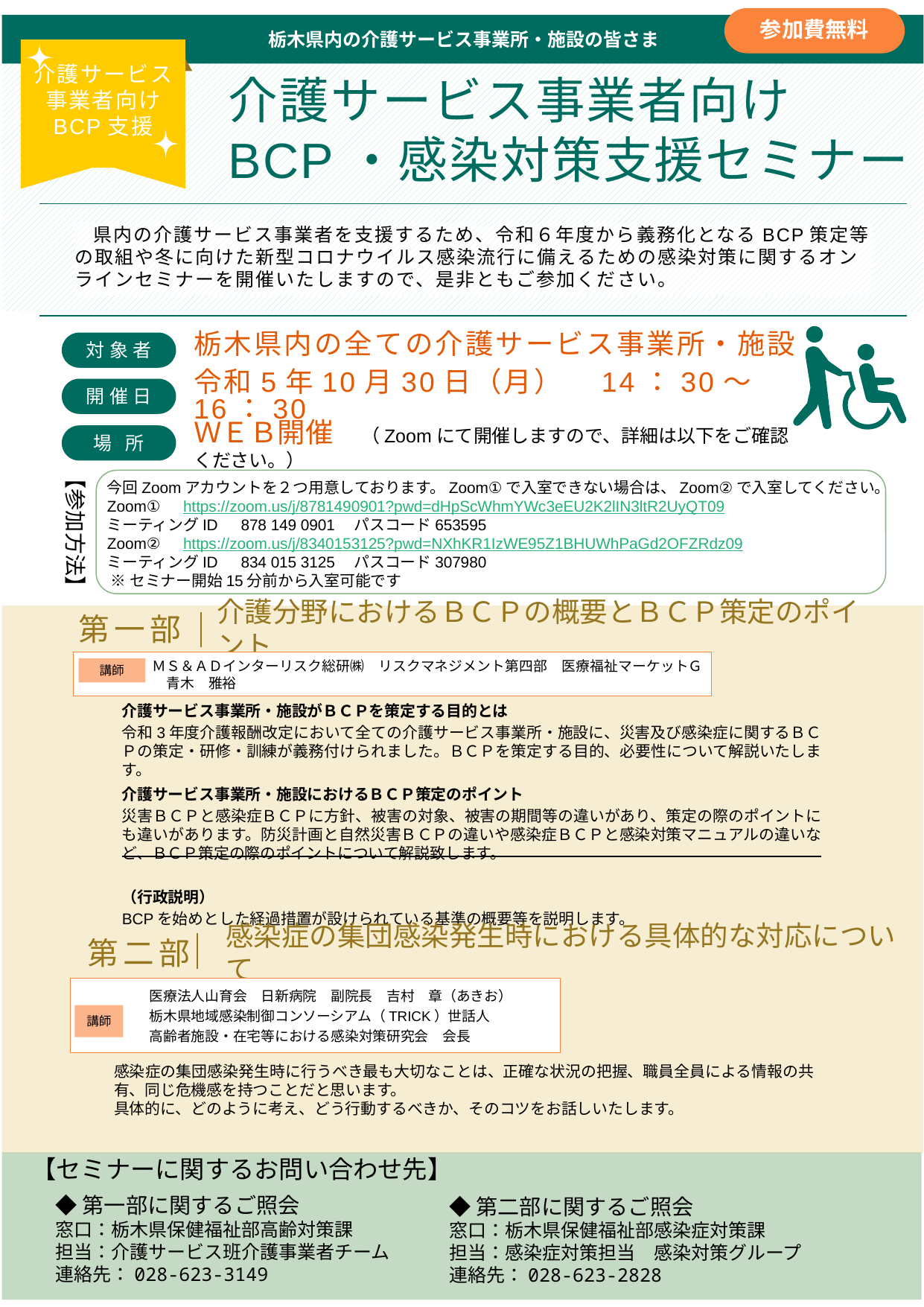

参加費無料
栃木県内の介護サービス事業所・施設の皆さま
介護サービス
事業者向け
BCP支援

介護サービス事業者向け
BCP・感染対策支援セミナー

　県内の介護サービス事業者を支援するため、令和６年度から義務化となるBCP策定等の取組や冬に向けた新型コロナウイルス感染流行に備えるための感染対策に関するオンラインセミナーを開催いたしますので、是非ともご参加ください。
栃木県内の全ての介護サービス事業所・施設

対象者
令和5年10月30日（月）　14：30～16：30
開催日
場 所
ＷＥＢ開催　（Zoomにて開催しますので、詳細は以下をご確認ください。）
【参加方法】

今回Zoomアカウントを２つ用意しております。Zoom①で入室できない場合は、Zoom②で入室してください。
Zoom①　https://zoom.us/j/8781490901?pwd=dHpScWhmYWc3eEU2K2lIN3ltR2UyQT09
ミーティングID　878 149 0901　パスコード653595
Zoom②　https://zoom.us/j/8340153125?pwd=NXhKR1IzWE95Z1BHUWhPaGd2OFZRdz09
ミーティングID　834 015 3125　パスコード307980
 ※セミナー開始15分前から入室可能です
介護分野におけるＢＣＰの概要とＢＣＰ策定のポイント

第一部
ＭＳ＆ＡＤインターリスク総研㈱　リスクマネジメント第四部　医療福祉マーケットＧ　青木　雅裕
講師
介護サービス事業所・施設がＢＣＰを策定する目的とは
令和3年度介護報酬改定において全ての介護サービス事業所・施設に、災害及び感染症に関するＢＣＰの策定・研修・訓練が義務付けられました。ＢＣＰを策定する目的、必要性について解説いたします。
介護サービス事業所・施設におけるＢＣＰ策定のポイント
災害ＢＣＰと感染症ＢＣＰに方針、被害の対象、被害の期間等の違いがあり、策定の際のポイントにも違いがあります。防災計画と自然災害ＢＣＰの違いや感染症ＢＣＰと感染対策マニュアルの違いなど、ＢＣＰ策定の際のポイントについて解説致します。

（行政説明）
BCPを始めとした経過措置が設けられている基準の概要等を説明します。

感染症の集団感染発生時における具体的な対応について
第二部
医療法人山育会　日新病院　副院長　吉村　章（あきお）
栃木県地域感染制御コンソーシアム（TRICK）世話人
高齢者施設・在宅等における感染対策研究会　会長
講師
感染症の集団感染発生時に行うべき最も大切なことは、正確な状況の把握、職員全員による情報の共有、同じ危機感を持つことだと思います。
具体的に、どのように考え、どう行動するべきか、そのコツをお話しいたします。

【セミナーに関するお問い合わせ先】

◆第一部に関するご照会
窓口：栃木県保健福祉部高齢対策課
担当：介護サービス班介護事業者チーム
連絡先：028-623-3149
◆第二部に関するご照会
窓口：栃木県保健福祉部感染症対策課
担当：感染症対策担当　感染対策グループ
連絡先：028-623-2828